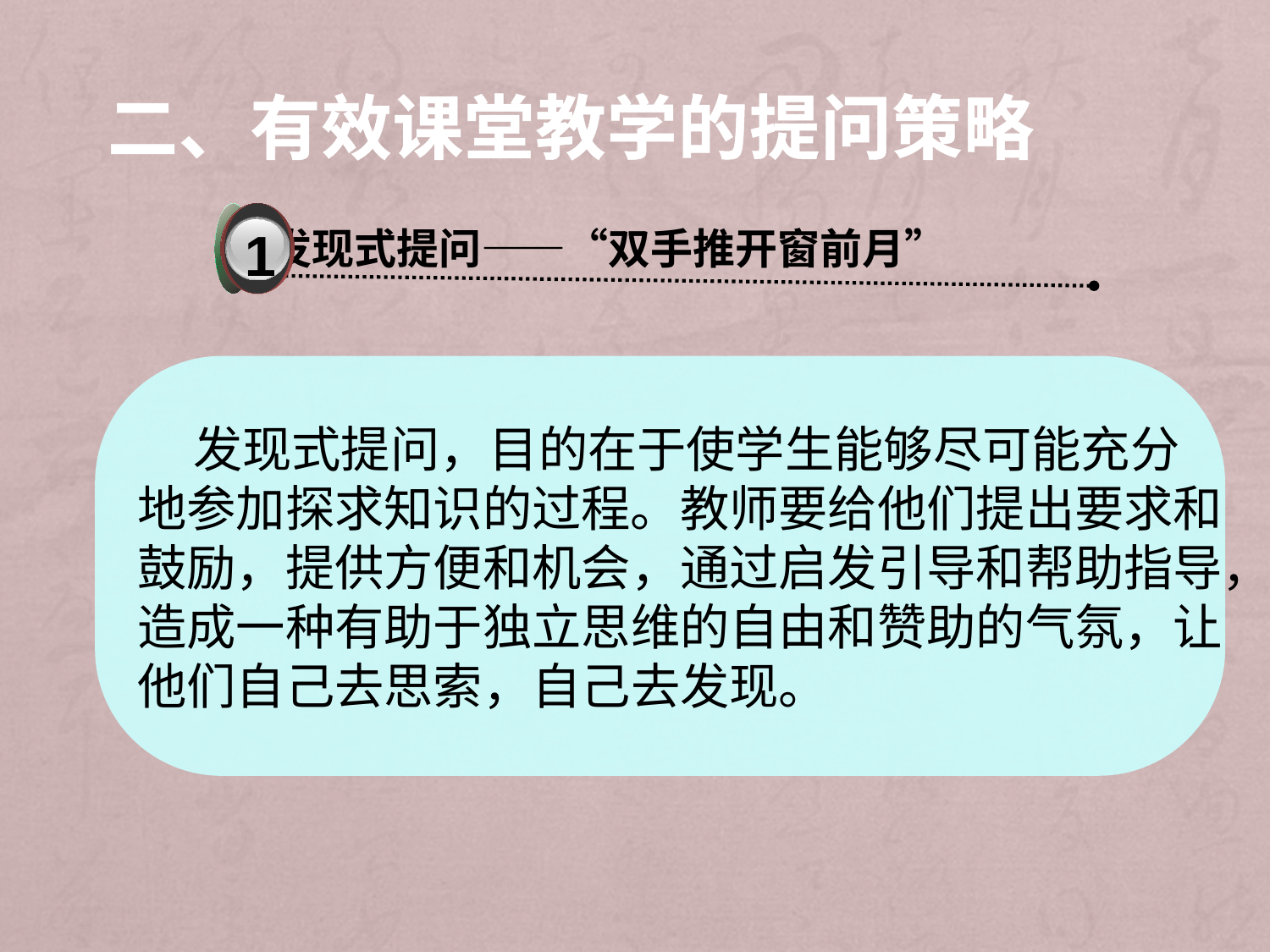

二、有效课堂教学的提问策略

1

发现式提问——“双手推开窗前月”

    发现式提问，目的在于使学生能够尽可能充分地参加探求知识的过程。教师要给他们提出要求和鼓励，提供方便和机会，通过启发引导和帮助指导，造成一种有助于独立思维的自由和赞助的气氛，让他们自己去思索，自己去发现。